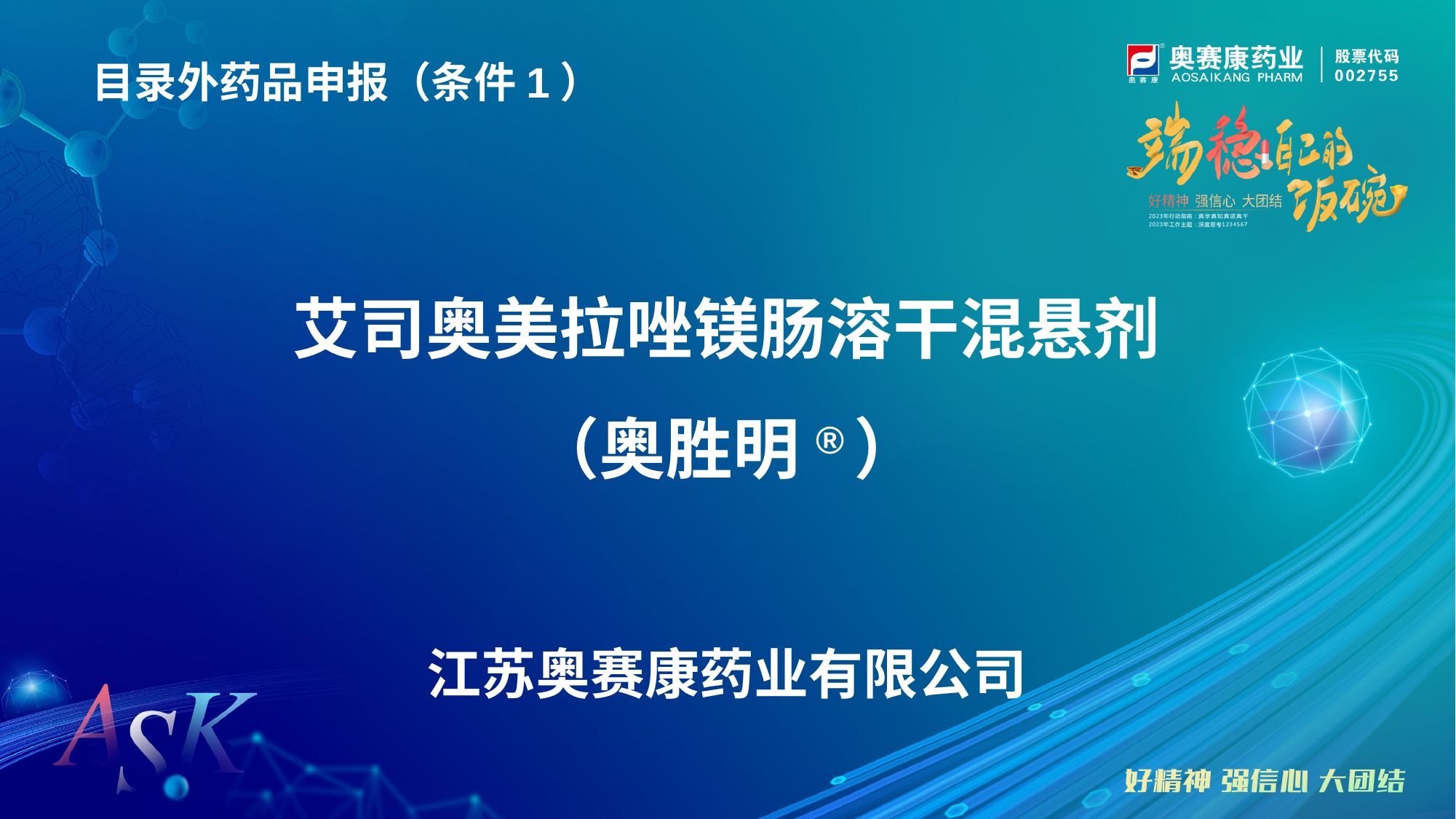

目录外药品申报（条件1）
# 艾司奥美拉唑镁肠溶干混悬剂 （奥胜明®） 江苏奥赛康药业有限公司